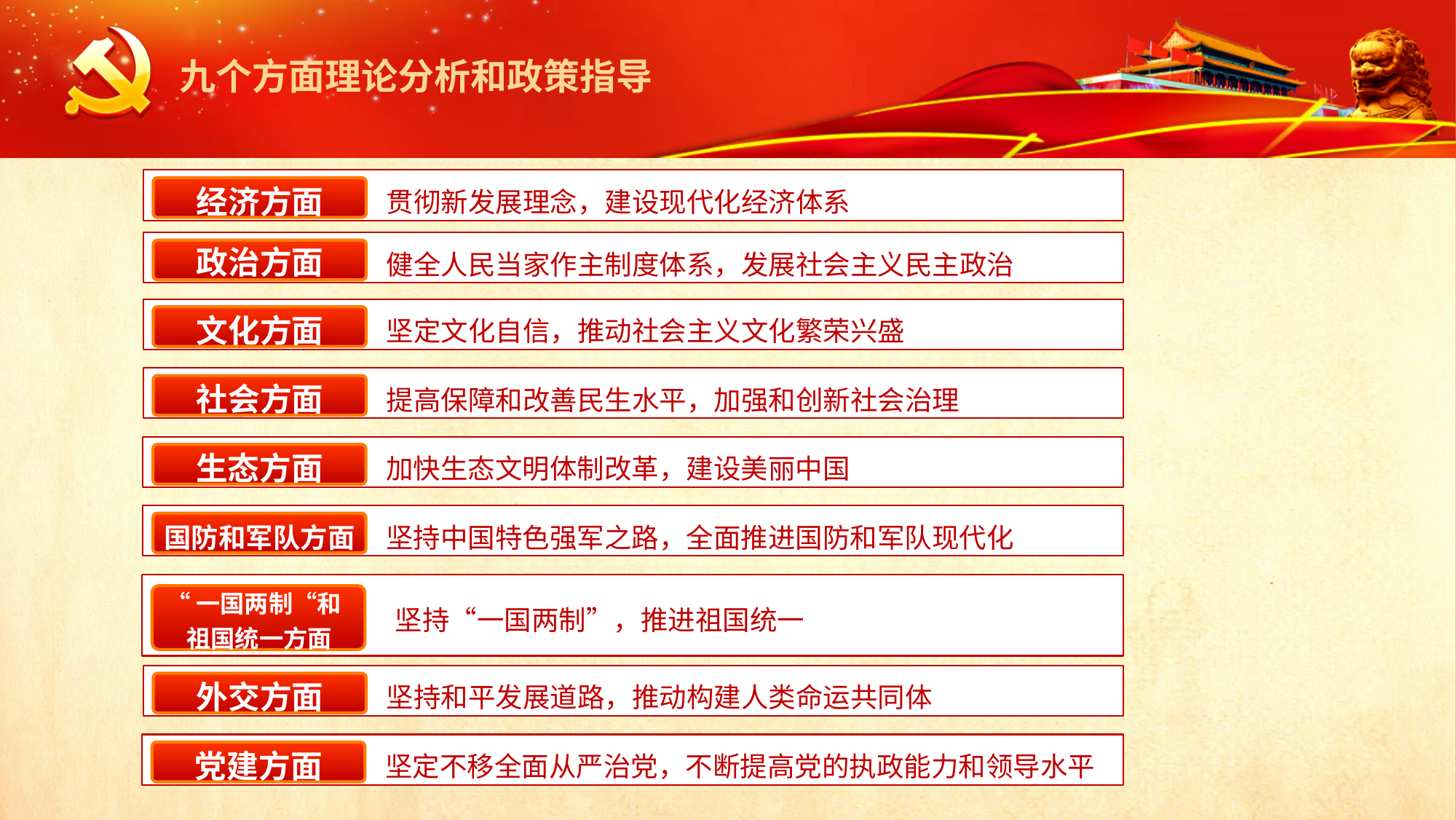

九个方面理论分析和政策指导
经济方面

贯彻新发展理念，建设现代化经济体系
政治方面

健全人民当家作主制度体系，发展社会主义民主政治
文化方面

坚定文化自信，推动社会主义文化繁荣兴盛
社会方面

提高保障和改善民生水平，加强和创新社会治理
生态方面

加快生态文明体制改革，建设美丽中国

坚持中国特色强军之路，全面推进国防和军队现代化
国防和军队方面

“一国两制“和   祖国统一方面

坚持“一国两制”，推进祖国统一
外交方面

坚持和平发展道路，推动构建人类命运共同体
党建方面

坚定不移全面从严治党，不断提高党的执政能力和领导水平